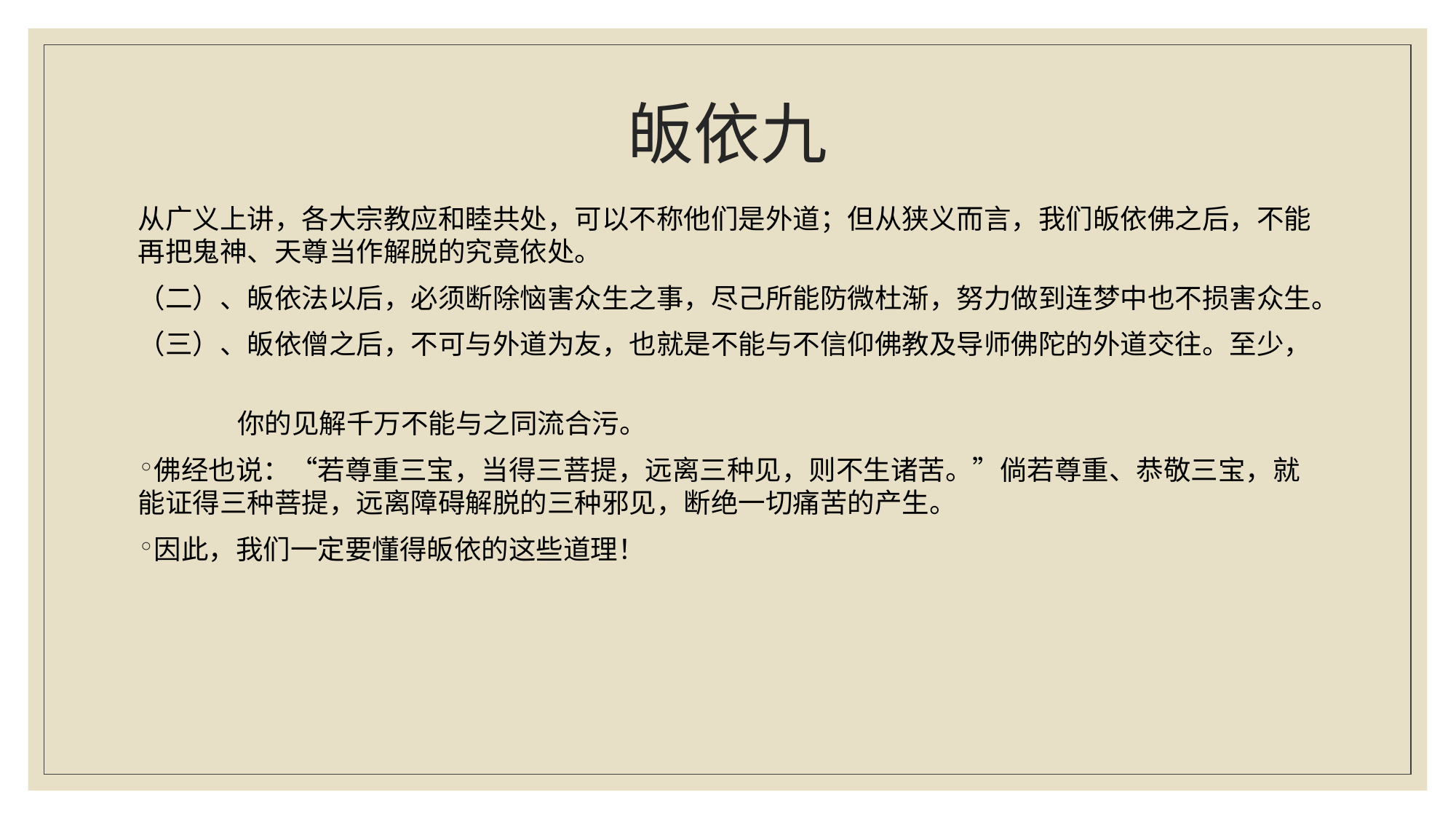

# 皈依九
从广义上讲，各大宗教应和睦共处，可以不称他们是外道；但从狭义而言，我们皈依佛之后，不能再把鬼神、天尊当作解脱的究竟依处。
（二）、皈依法以后，必须断除恼害众生之事，尽己所能防微杜渐，努力做到连梦中也不损害众生。
（三）、皈依僧之后，不可与外道为友，也就是不能与不信仰佛教及导师佛陀的外道交往。至少，
               你的见解千万不能与之同流合污。
佛经也说：“若尊重三宝，当得三菩提，远离三种见，则不生诸苦。”倘若尊重、恭敬三宝，就能证得三种菩提，远离障碍解脱的三种邪见，断绝一切痛苦的产生。
因此，我们一定要懂得皈依的这些道理！